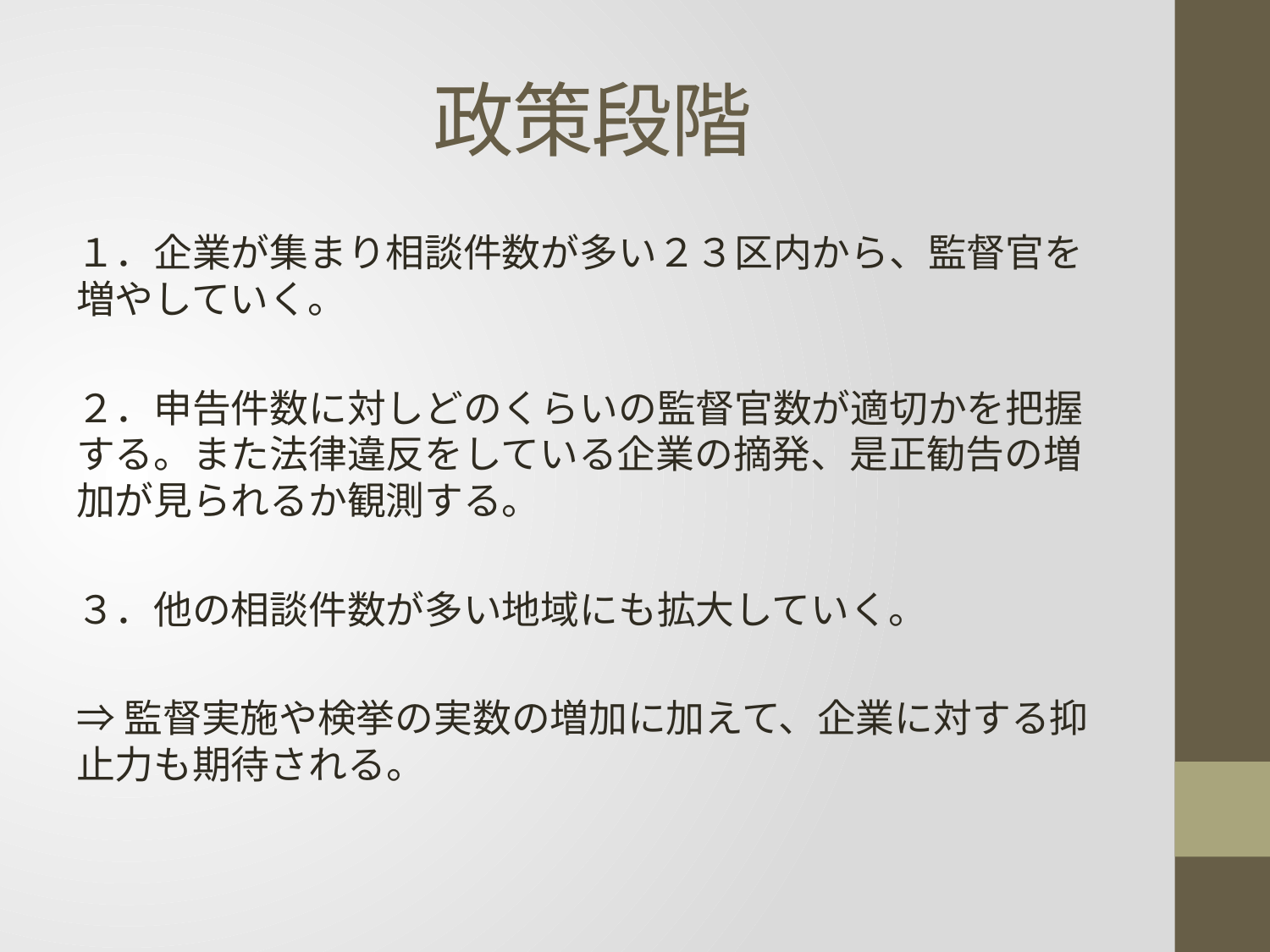

# 政策段階
１．企業が集まり相談件数が多い２３区内から、監督官を増やしていく。

２．申告件数に対しどのくらいの監督官数が適切かを把握する。また法律違反をしている企業の摘発、是正勧告の増加が見られるか観測する。

３．他の相談件数が多い地域にも拡大していく。

⇒監督実施や検挙の実数の増加に加えて、企業に対する抑止力も期待される。